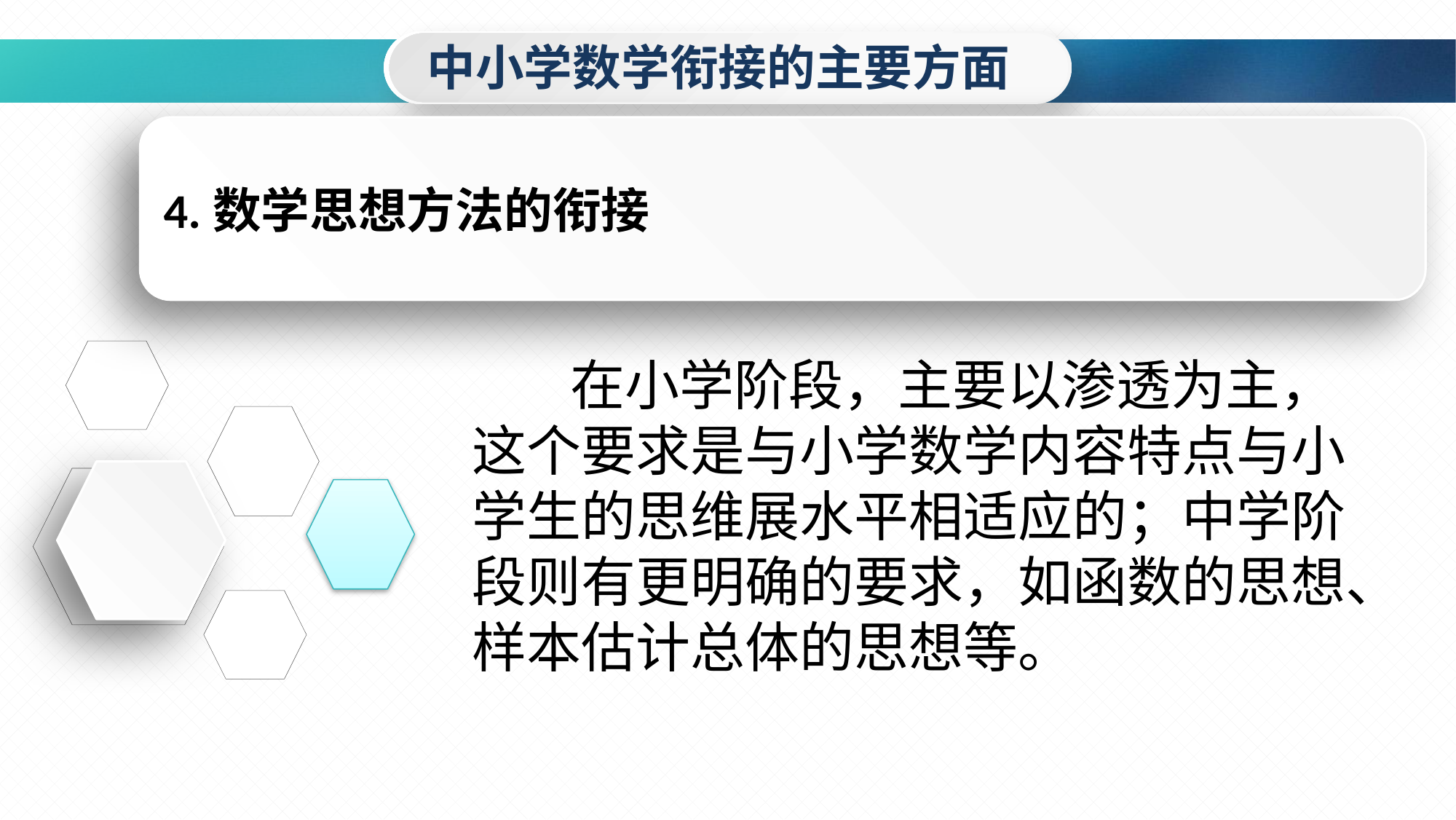

中小学数学衔接的主要方面
4.数学思想方法的衔接

       在小学阶段，主要以渗透为主，这个要求是与小学数学内容特点与小学生的思维展水平相适应的；中学阶段则有更明确的要求，如函数的思想、样本估计总体的思想等。